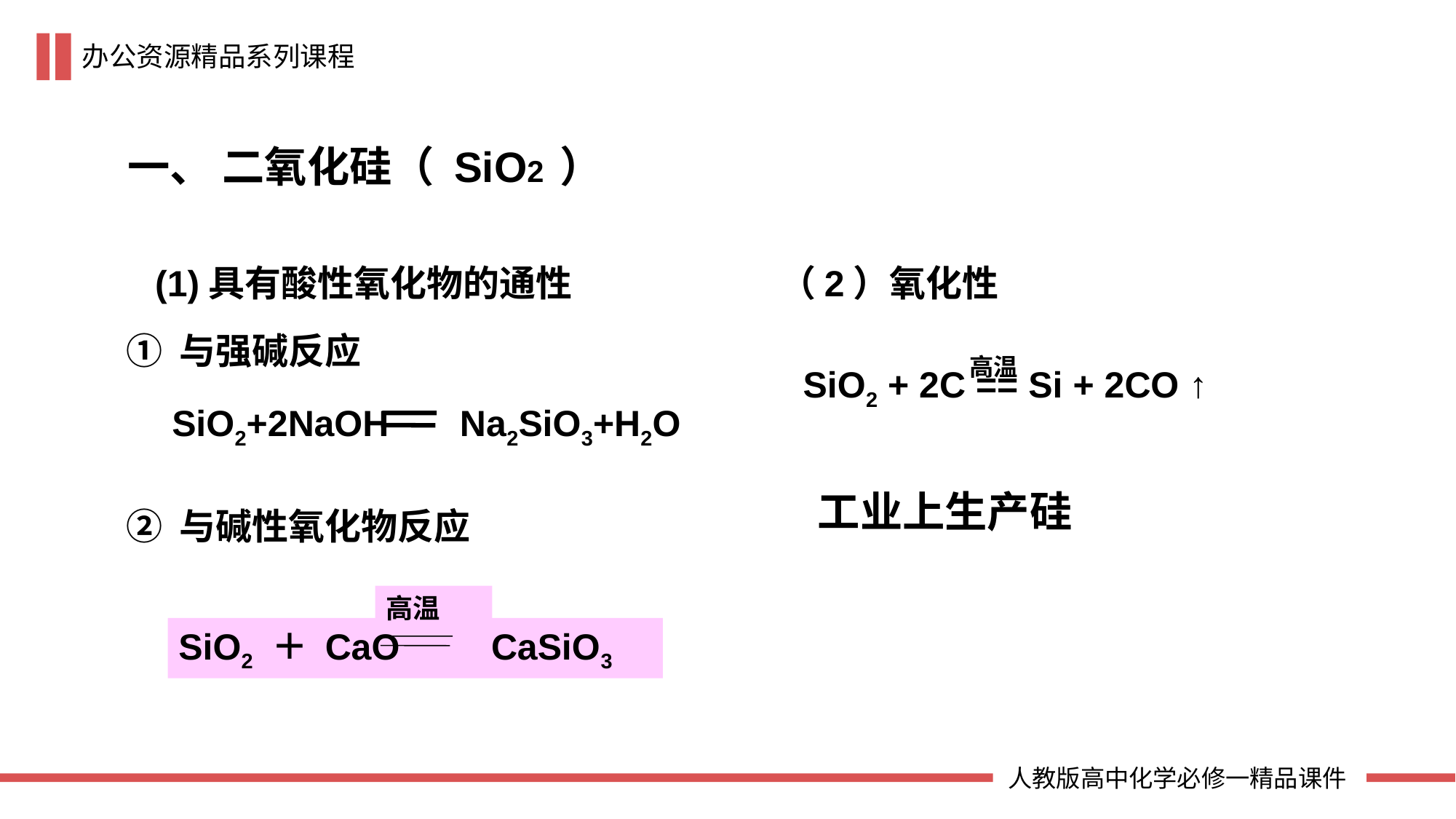

一、 二氧化硅（ SiO2 ）
（2）氧化性
(1)具有酸性氧化物的通性
    ① 与强碱反应
高温
     SiO2 + 2C == Si + 2CO ↑
SiO2+2NaOH       Na2SiO3+H2O

工业上生产硅
    ② 与碱性氧化物反应
高温
SiO2 ＋ CaO         CaSiO3